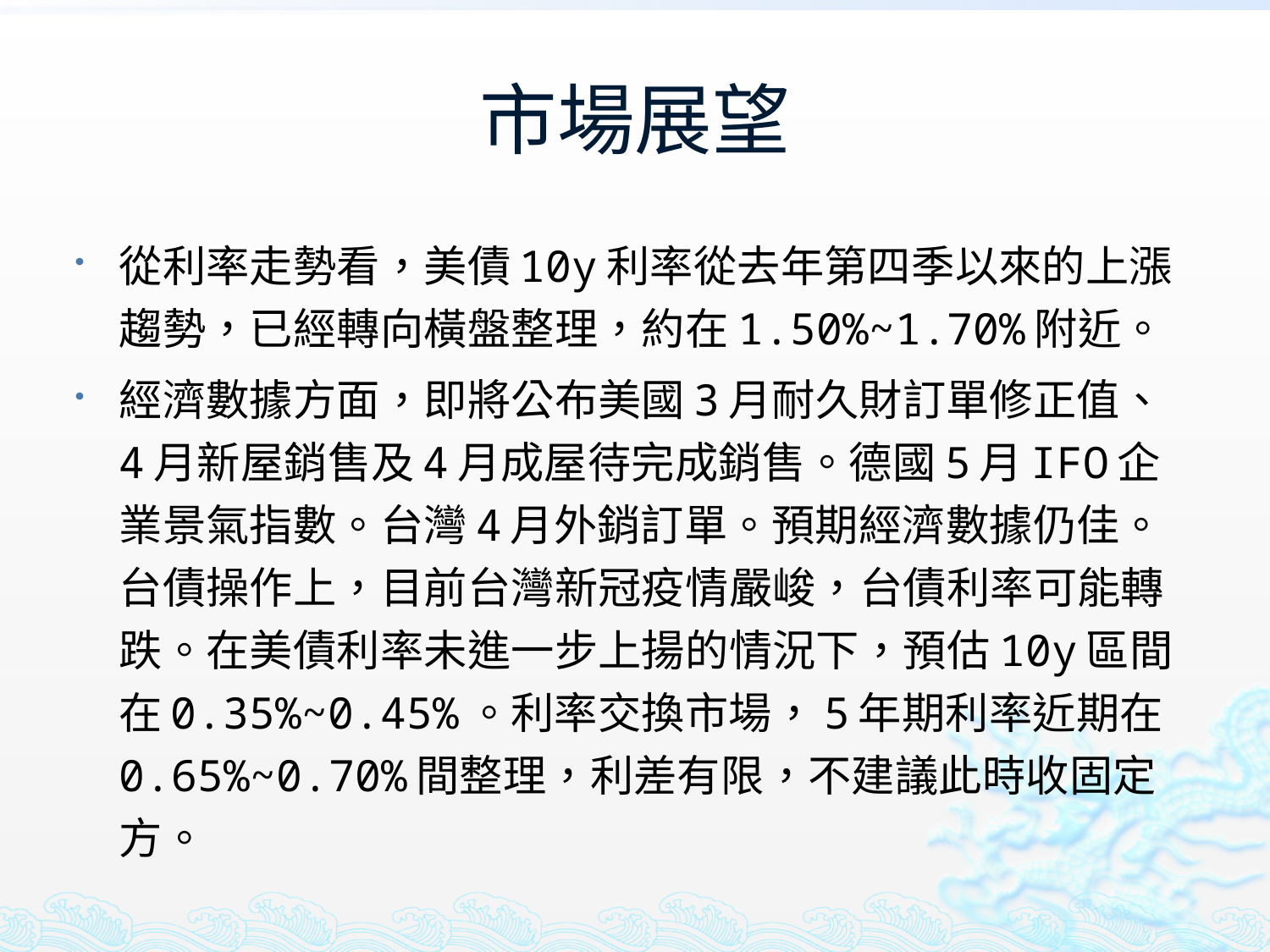

# 市場展望
從利率走勢看，美債10y利率從去年第四季以來的上漲趨勢，已經轉向橫盤整理，約在1.50%~1.70%附近。
經濟數據方面，即將公布美國3月耐久財訂單修正值、4月新屋銷售及4月成屋待完成銷售。德國5月IFO企業景氣指數。台灣4月外銷訂單。預期經濟數據仍佳。台債操作上，目前台灣新冠疫情嚴峻，台債利率可能轉跌。在美債利率未進一步上揚的情況下，預估10y區間在0.35%~0.45%。利率交換市場，5年期利率近期在0.65%~0.70%間整理，利差有限，不建議此時收固定方。